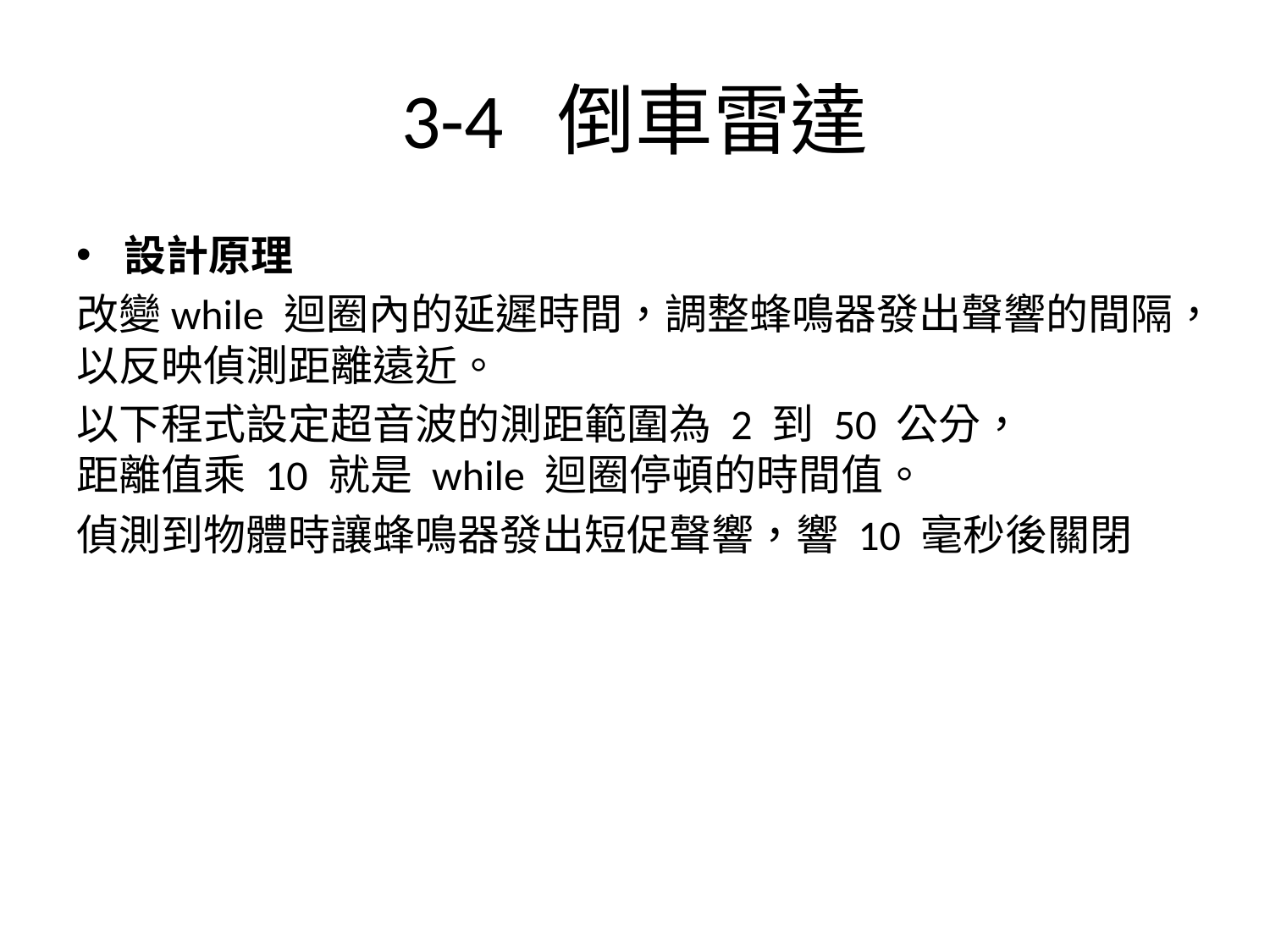

# 3-4  倒車雷達
設計原理
改變while 迴圈內的延遲時間，調整蜂鳴器發出聲響的間隔，以反映偵測距離遠近。
以下程式設定超音波的測距範圍為 2 到 50 公分，
距離值乘 10 就是 while 迴圈停頓的時間值。
偵測到物體時讓蜂鳴器發出短促聲響，響 10 毫秒後關閉